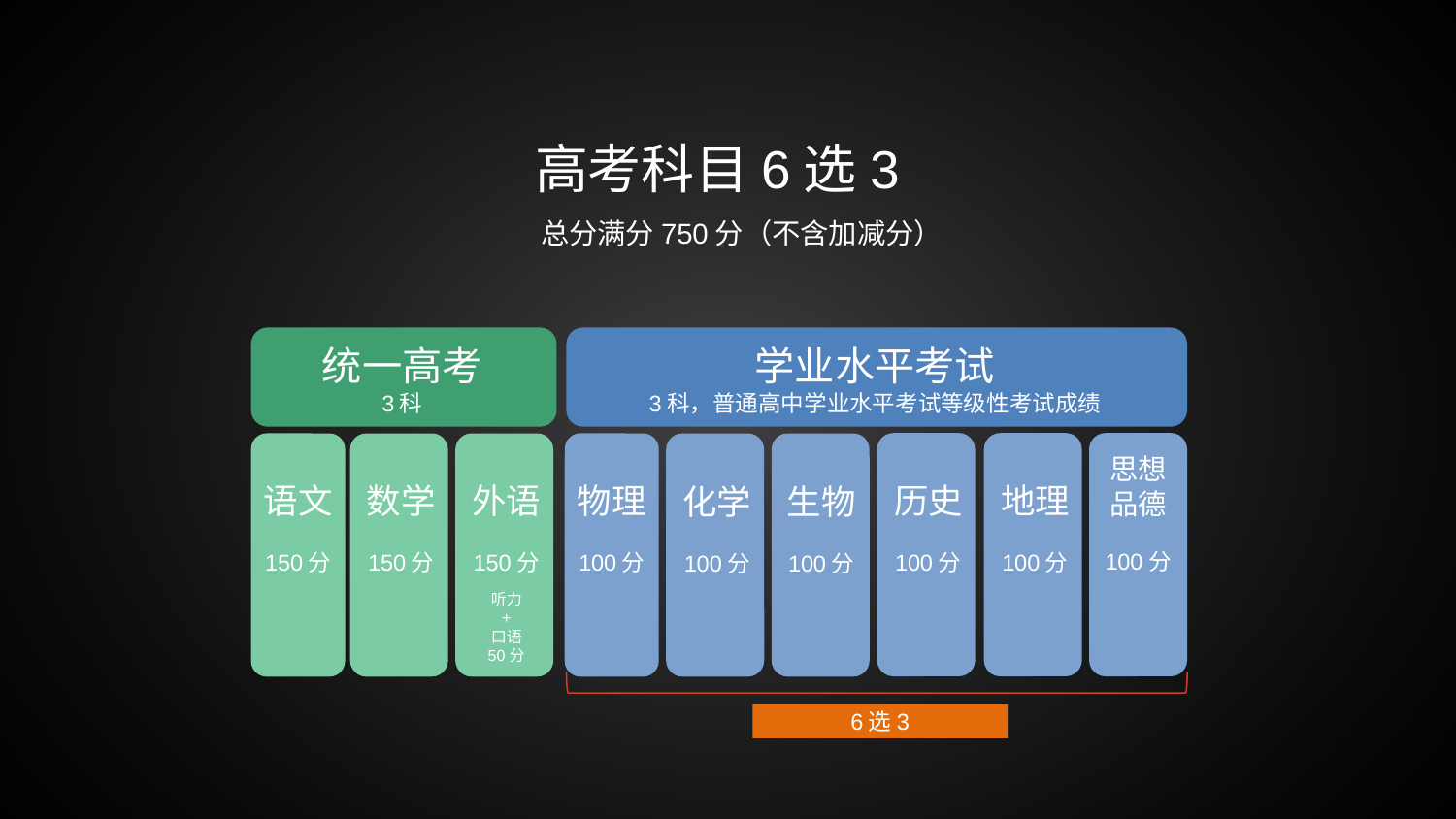

高考科目6选3
总分满分750分（不含加减分）

统一高考
3科
学业水平考试
3科，普通高中学业水平考试等级性考试成绩

化学

100分

思想
品德

100分

历史

100分

地理

100分

语文

150分
数学

150分
外语

150分

听力
+
口语
50分
物理

100分

生物

100分

6选3